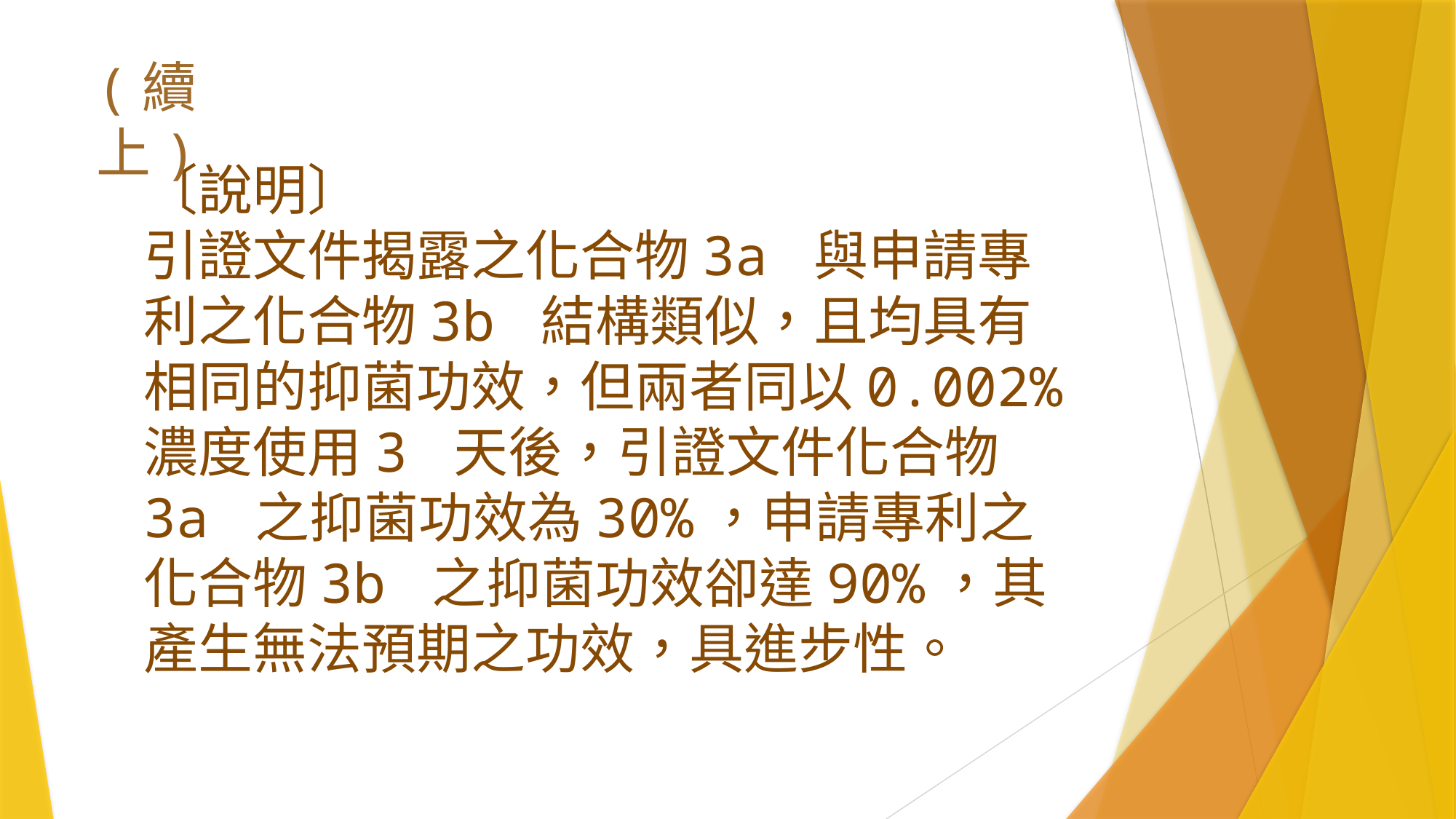

(續上)
# 〔說明〕 引證文件揭露之化合物3a 與申請專利之化合物3b 結構類似，且均具有相同的抑菌功效，但兩者同以0.002%濃度使用3 天後，引證文件化合物3a 之抑菌功效為30%，申請專利之化合物3b 之抑菌功效卻達90%，其產生無法預期之功效，具進步性。